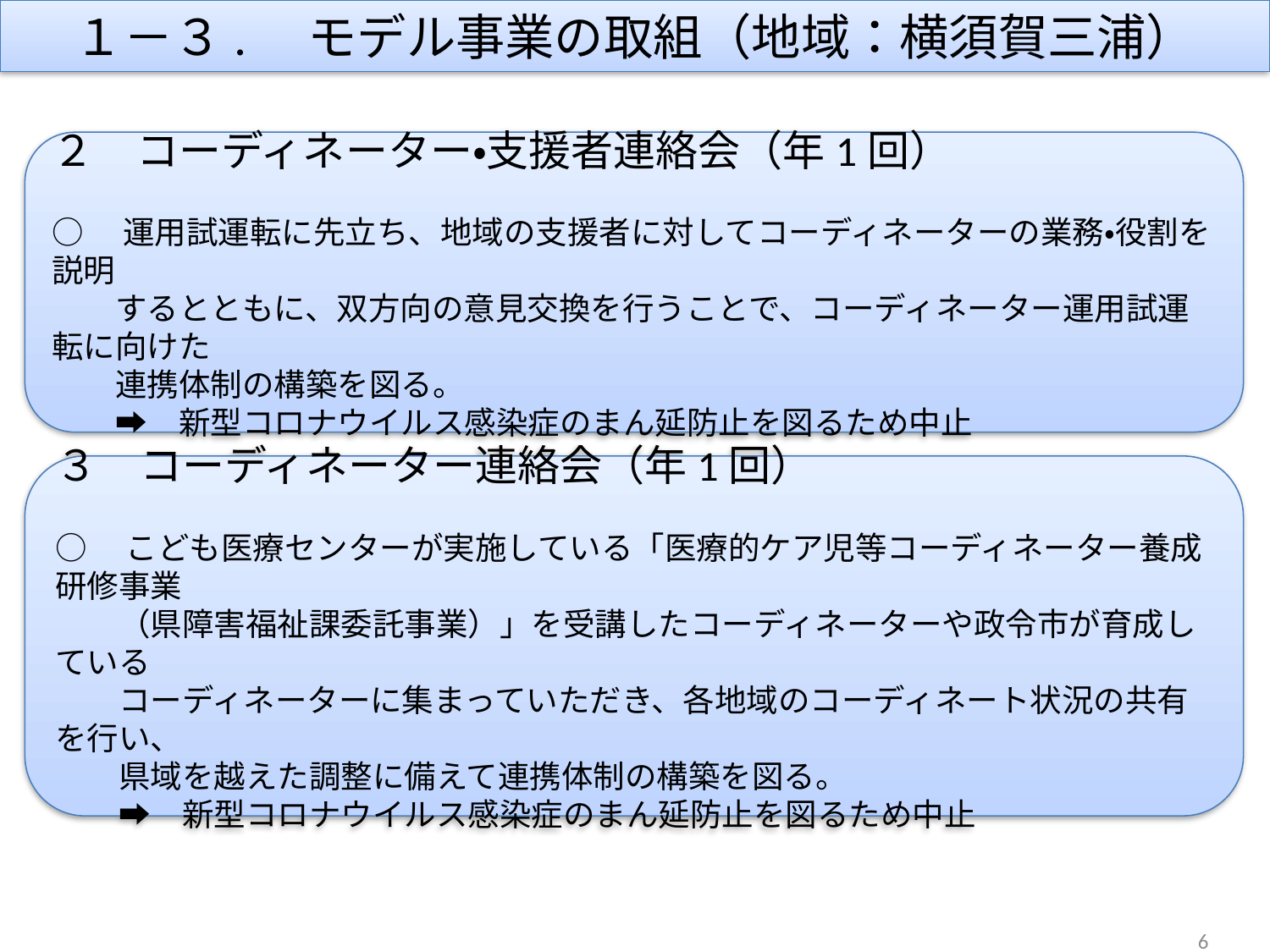

１－３.　モデル事業の取組（地域：横須賀三浦）
6
各地域のモデル事業の展開状況

２　コーディネーター・支援者連絡会（年1回）

○　運用試運転に先立ち、地域の支援者に対してコーディネーターの業務・役割を説明
　　するとともに、双方向の意見交換を行うことで、コーディネーター運用試運転に向けた
　　連携体制の構築を図る。
　　➡　新型コロナウイルス感染症のまん延防止を図るため中止

３　コーディネーター連絡会（年1回）

○　こども医療センターが実施している「医療的ケア児等コーディネーター養成研修事業
　　（県障害福祉課委託事業）」を受講したコーディネーターや政令市が育成している
　　コーディネーターに集まっていただき、各地域のコーディネート状況の共有を行い、
　　県域を越えた調整に備えて連携体制の構築を図る。
　　➡　新型コロナウイルス感染症のまん延防止を図るため中止
6